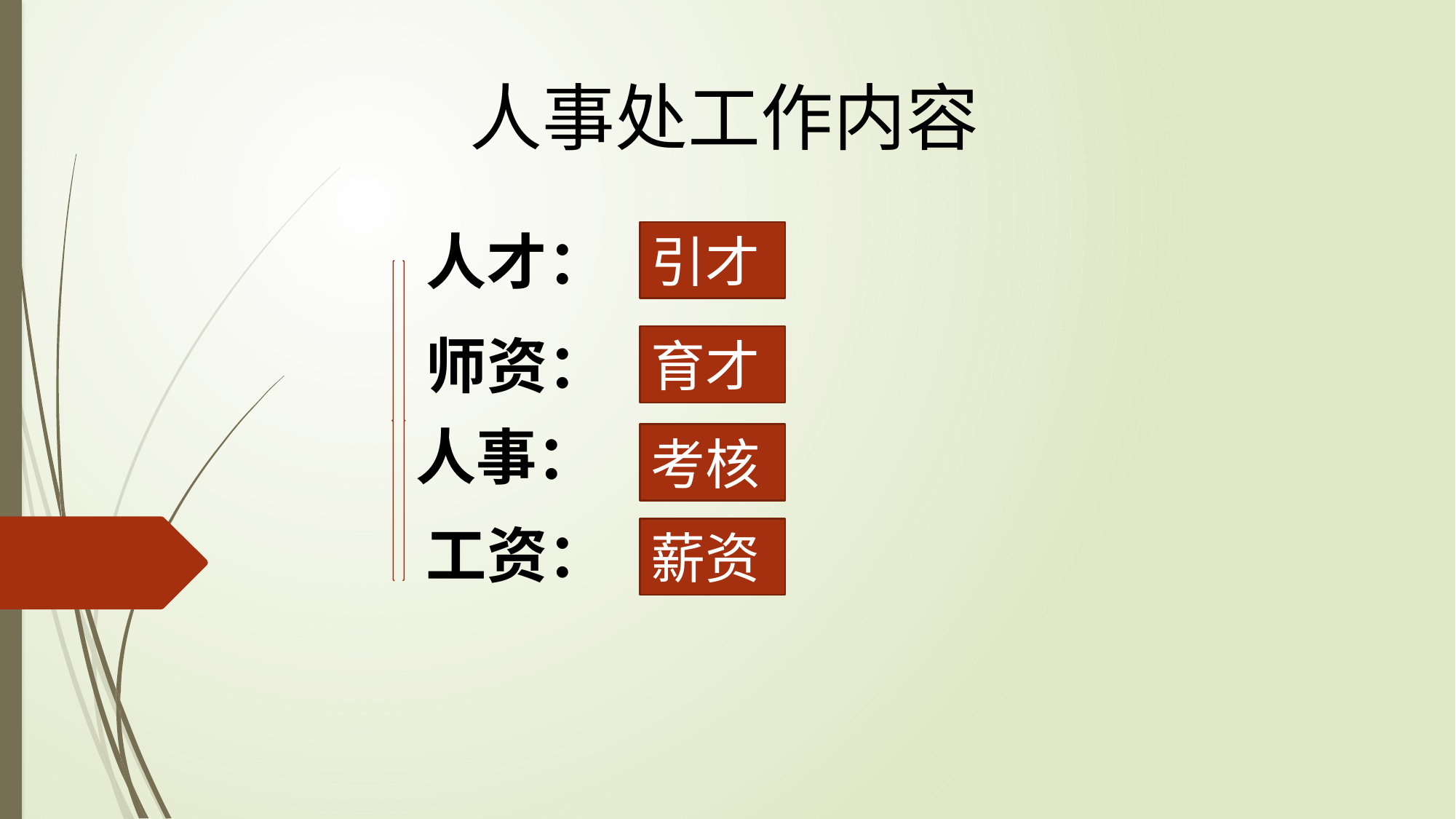

人事处工作内容
人才：
引才

师资：
育才
人事：
考核
工资：
薪资